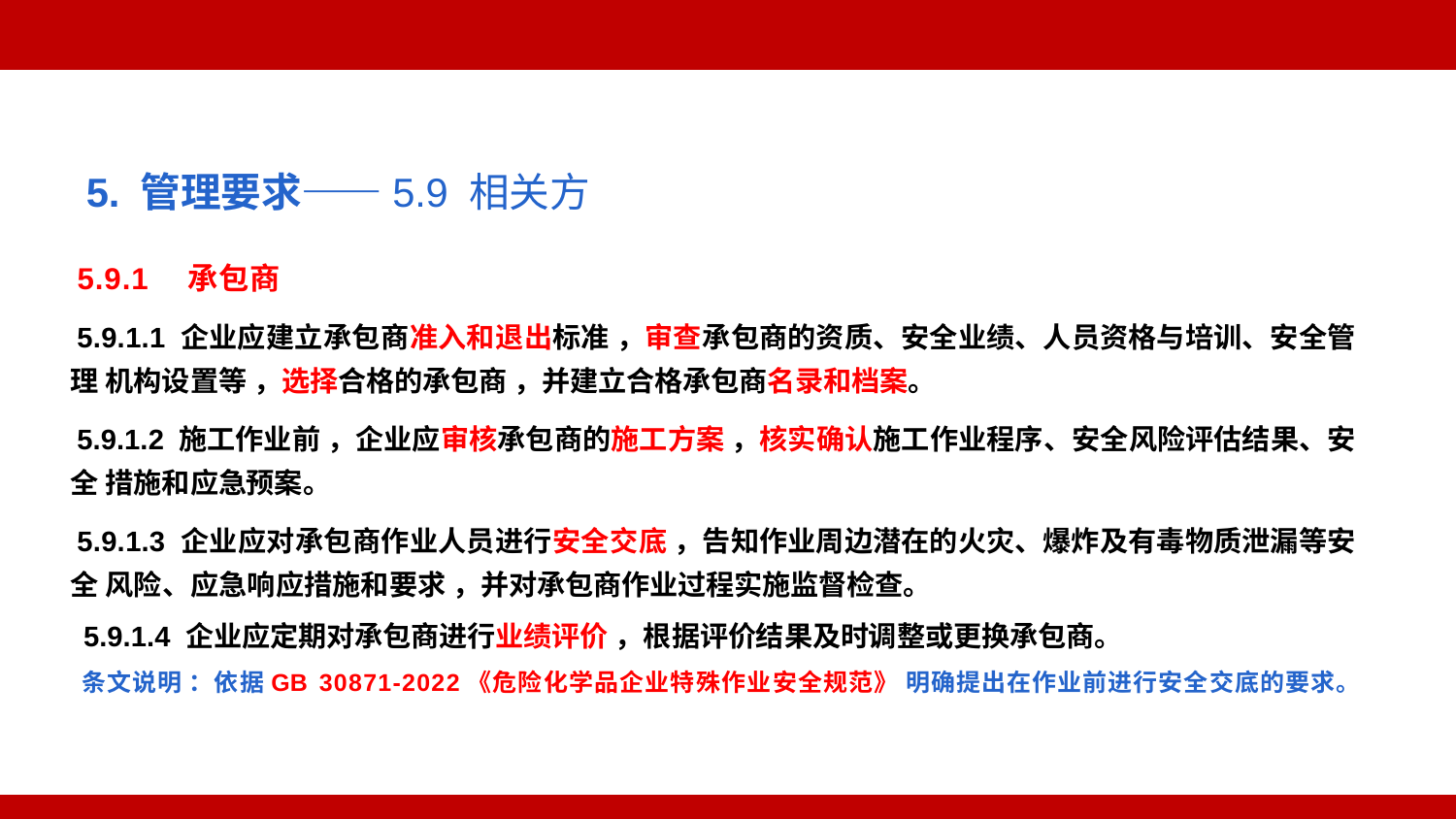

5. 管理要求——5.9 相关方

5.9.1   承包商
5.9.1.1 企业应建立承包商准入和退出标准 ，审查承包商的资质、安全业绩、人员资格与培训、安全管理 机构设置等 ，选择合格的承包商 ，并建立合格承包商名录和档案。
5.9.1.2 施工作业前 ，企业应审核承包商的施工方案 ，核实确认施工作业程序、安全风险评估结果、安全 措施和应急预案。
5.9.1.3 企业应对承包商作业人员进行安全交底 ，告知作业周边潜在的火灾、爆炸及有毒物质泄漏等安全 风险、应急响应措施和要求 ，并对承包商作业过程实施监督检查。
5.9.1.4 企业应定期对承包商进行业绩评价 ，根据评价结果及时调整或更换承包商。

条文说明 ：依据GB 30871-2022《危险化学品企业特殊作业安全规范》 明确提出在作业前进行安全交底的要求。